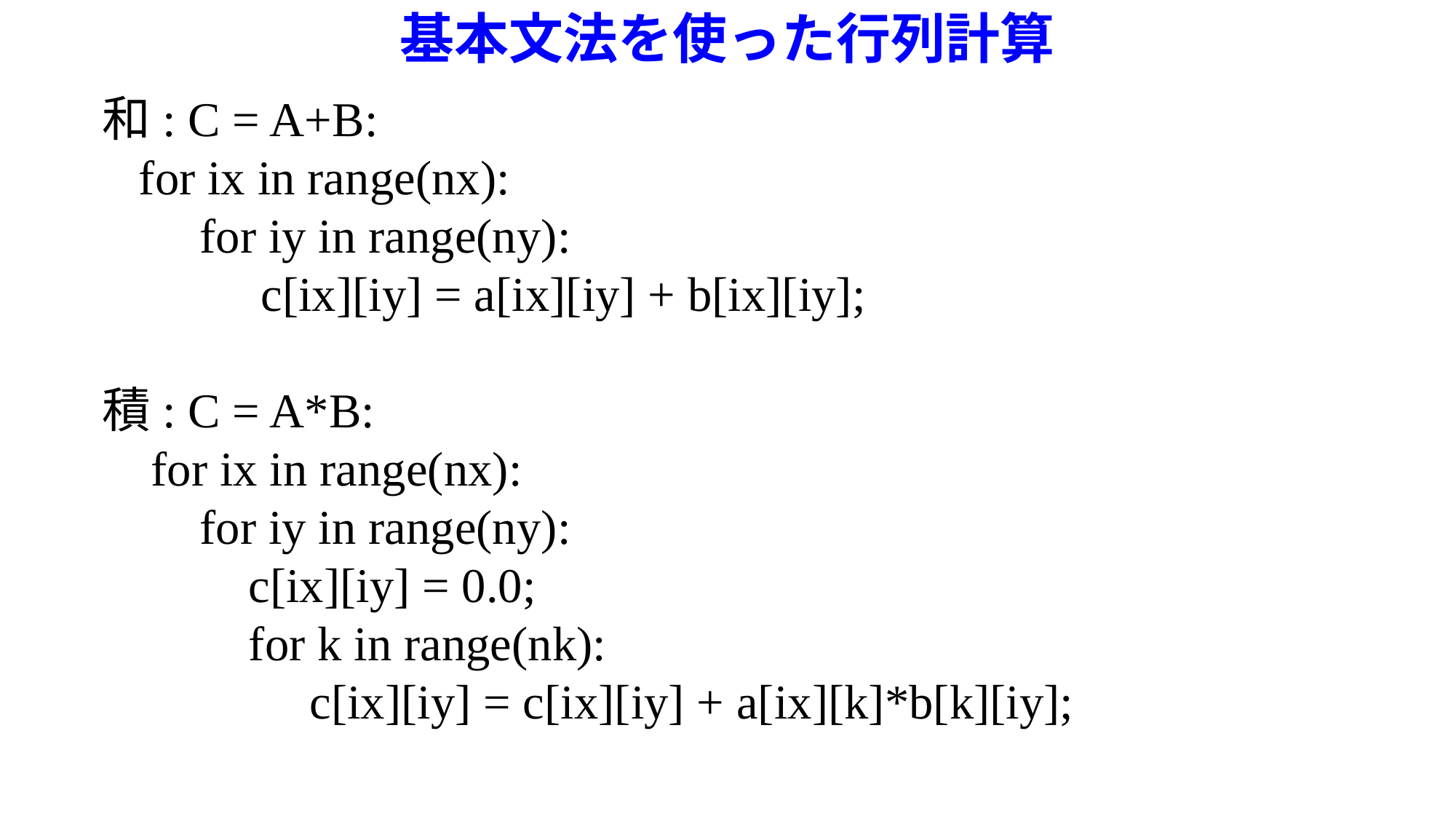

# 基本文法を使った行列計算
和: C = A+B:
   for ix in range(nx):
        for iy in range(ny):
             c[ix][iy] = a[ix][iy] + b[ix][iy];

積: C = A*B:
    for ix in range(nx):
        for iy in range(ny):
            c[ix][iy] = 0.0;
            for k in range(nk):
                 c[ix][iy] = c[ix][iy] + a[ix][k]*b[k][iy];